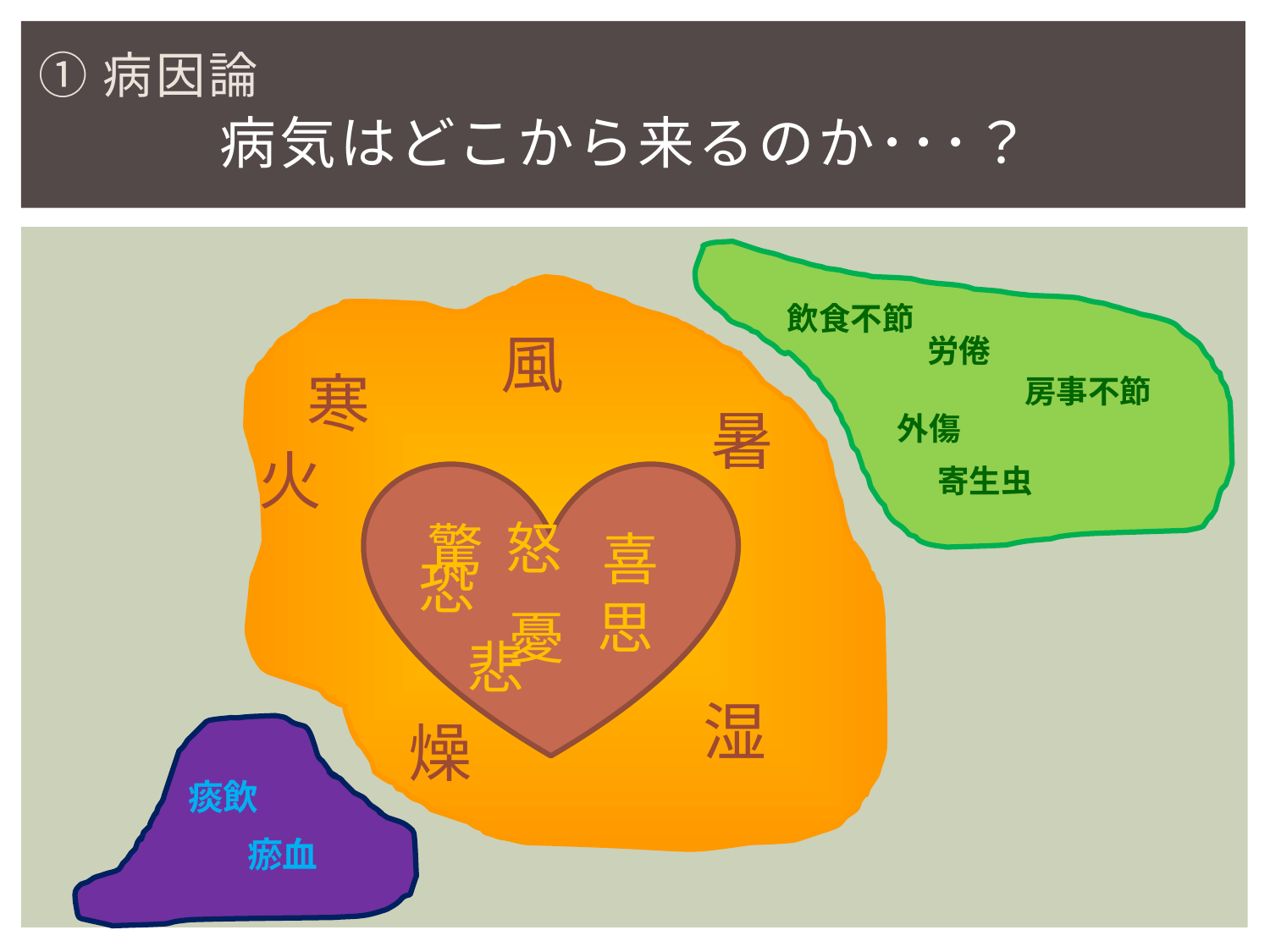

①病因論
# 病気はどこから来るのか･･･？

飲食不節
風
労倦
寒
房事不節
暑
外傷
火
寄生虫

怒
驚
喜
恐
思
憂
悲
湿
燥

痰飲
瘀血